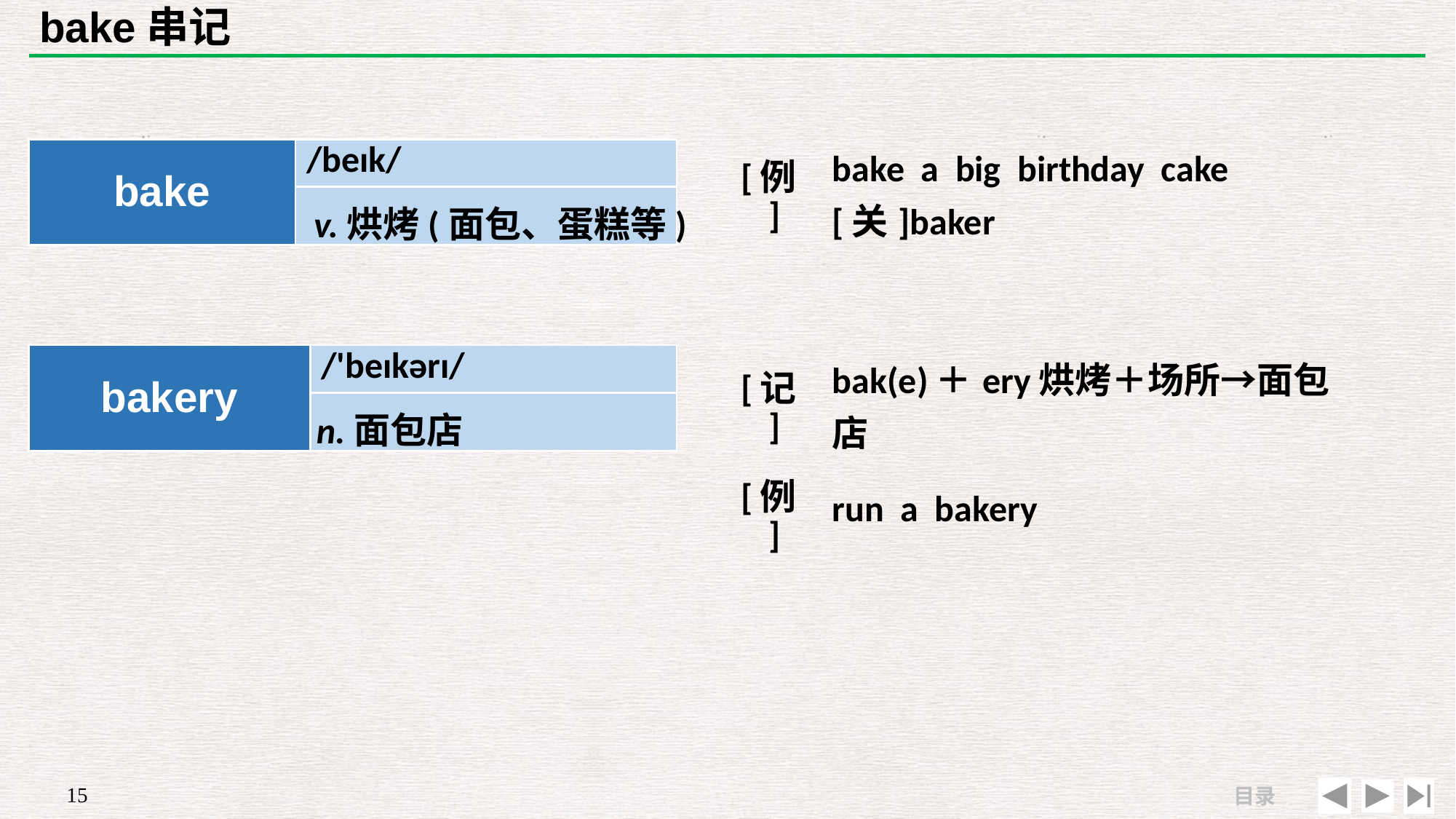

# bake串记

|  |  |
| --- | --- |
| [例] | bake a big birthday cake　[关]baker |
| bake | /beɪk/ |
| --- | --- |
|  |  |
v.烘烤(面包、蛋糕等)
| bakery | /'beɪkərɪ/ |
| --- | --- |
|  |  |
| [记] | bak(e)＋ery烘烤＋场所→面包店 |
| --- | --- |
| [例] | run a bakery |
n.面包店